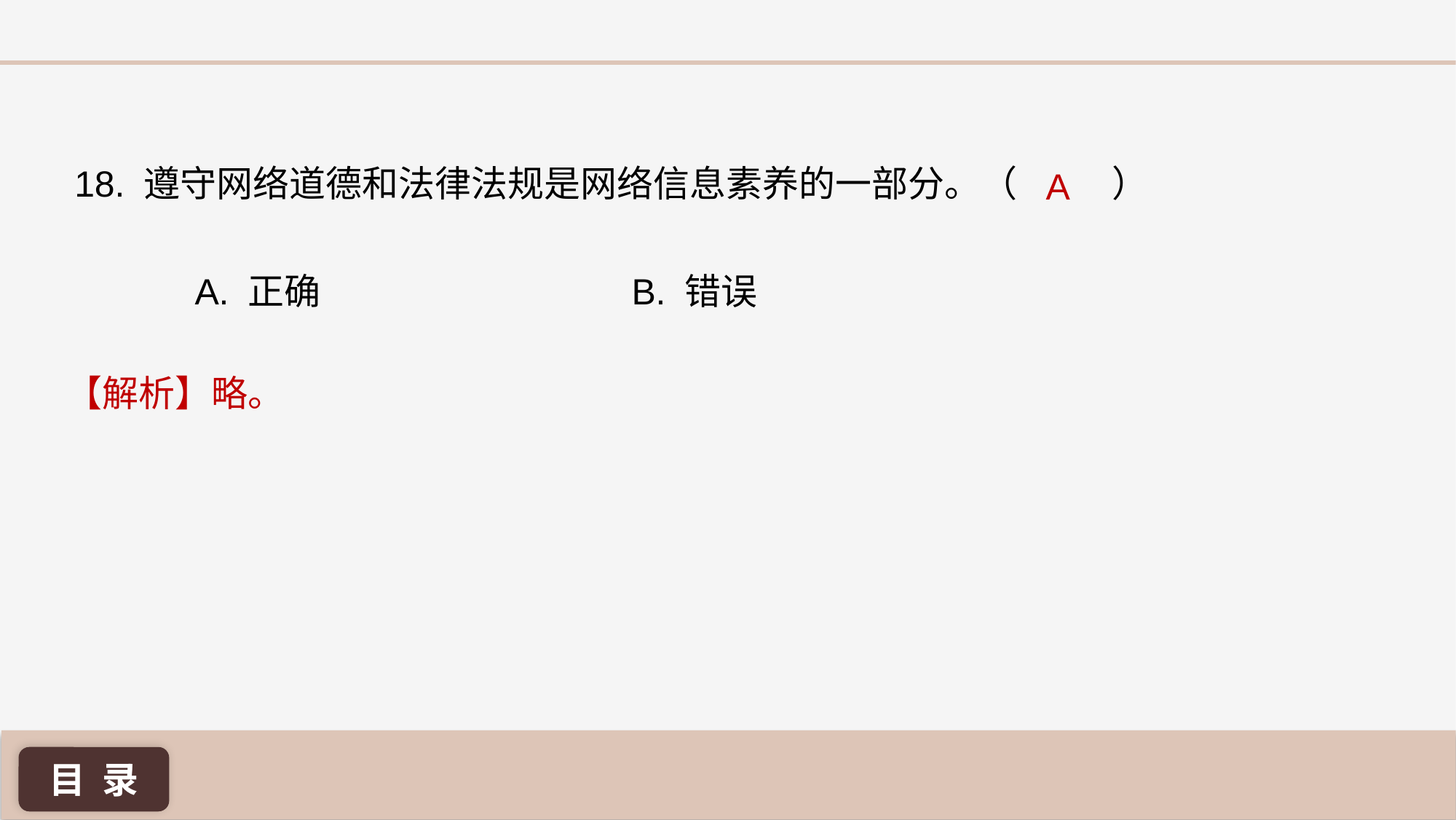

A
18. 遵守网络道德和法律法规是网络信息素养的一部分。（ 	）
A. 正确 			B. 错误
【解析】略。